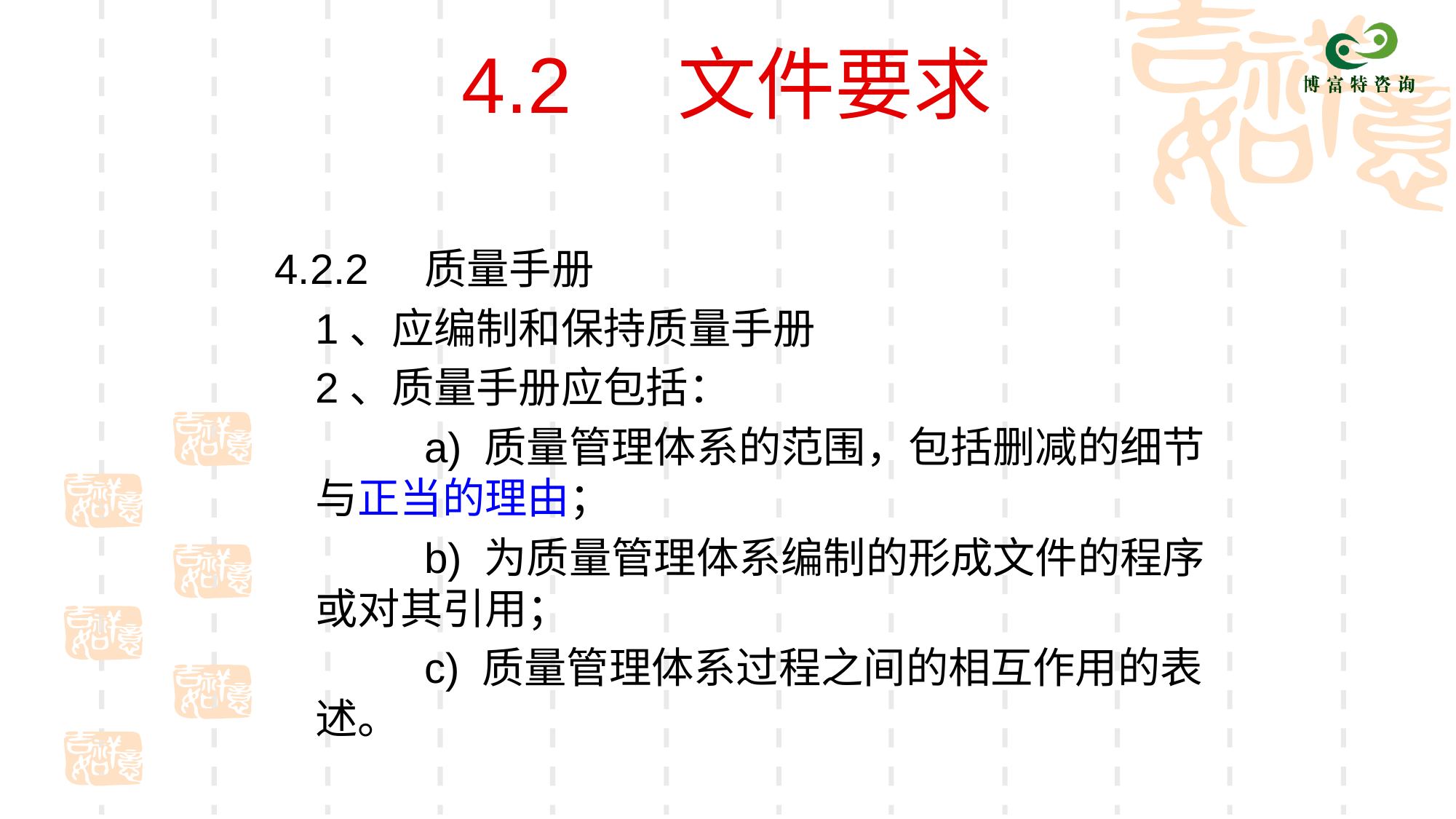

# 4.2    文件要求
4.2.2	质量手册
	1、应编制和保持质量手册
	2、质量手册应包括：
		a) 质量管理体系的范围，包括删减的细节与正当的理由；
		b) 为质量管理体系编制的形成文件的程序或对其引用；
		c) 质量管理体系过程之间的相互作用的表述。